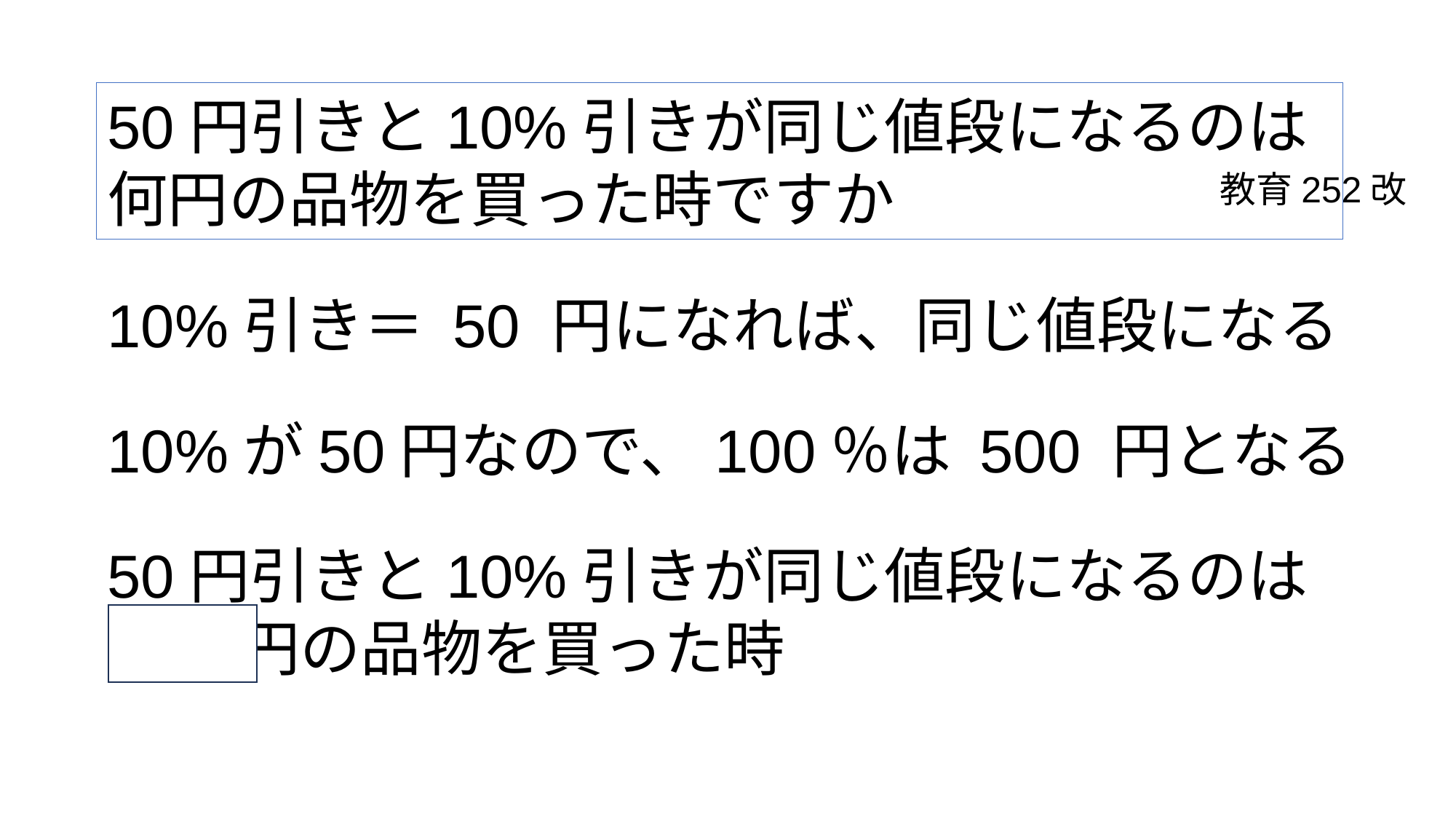

50円引きと10%引きが同じ値段になるのは
何円の品物を買った時ですか
教育252改
10%引き＝ 50 円になれば、同じ値段になる
10%が50円なので、100％は 500 円となる
50円引きと10%引きが同じ値段になるのは
500 円の品物を買った時